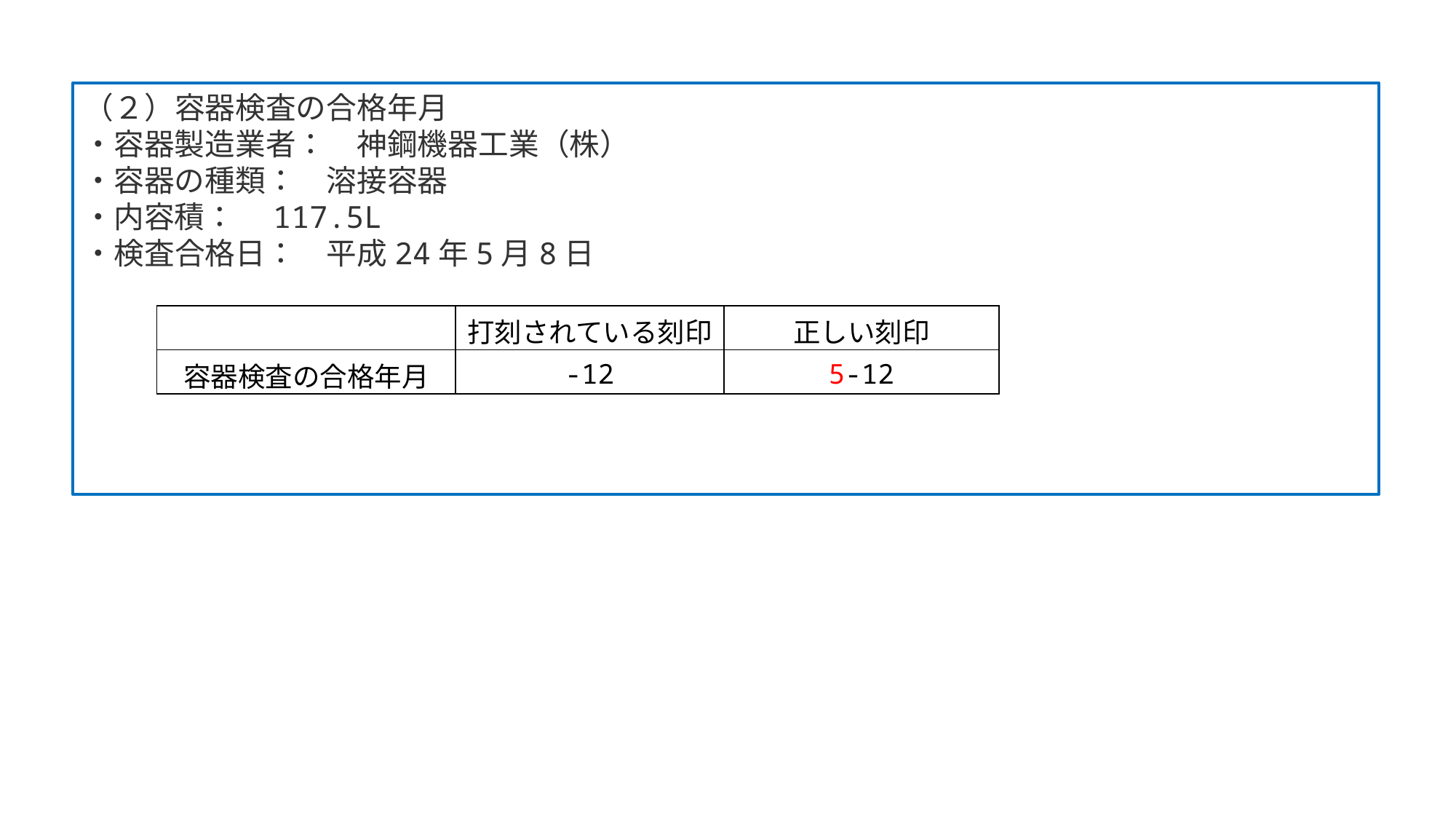

（２）容器検査の合格年月
・容器製造業者：　神鋼機器工業（株）
・容器の種類：　溶接容器
・内容積：　117.5L
・検査合格日：　平成24年5月8日

|  | 打刻されている刻印 | 正しい刻印 |
| --- | --- | --- |
| 容器検査の合格年月 | -12 | 5-12 |